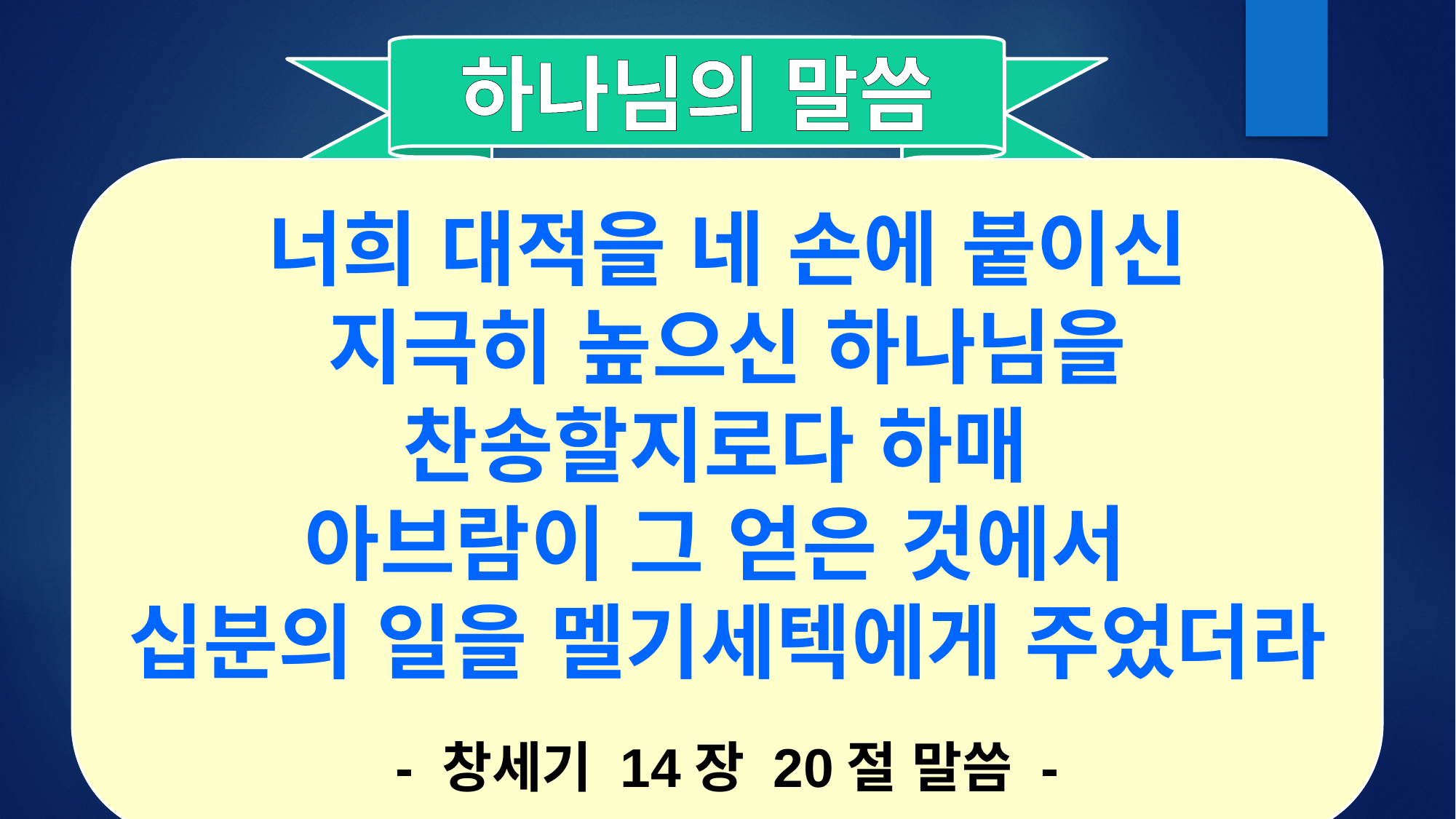

하나님의 말씀
너희 대적을 네 손에 붙이신
지극히 높으신 하나님을 찬송할지로다 하매
아브람이 그 얻은 것에서
십분의 일을 멜기세텍에게 주었더라

- 창세기 14장 20절 말씀 -